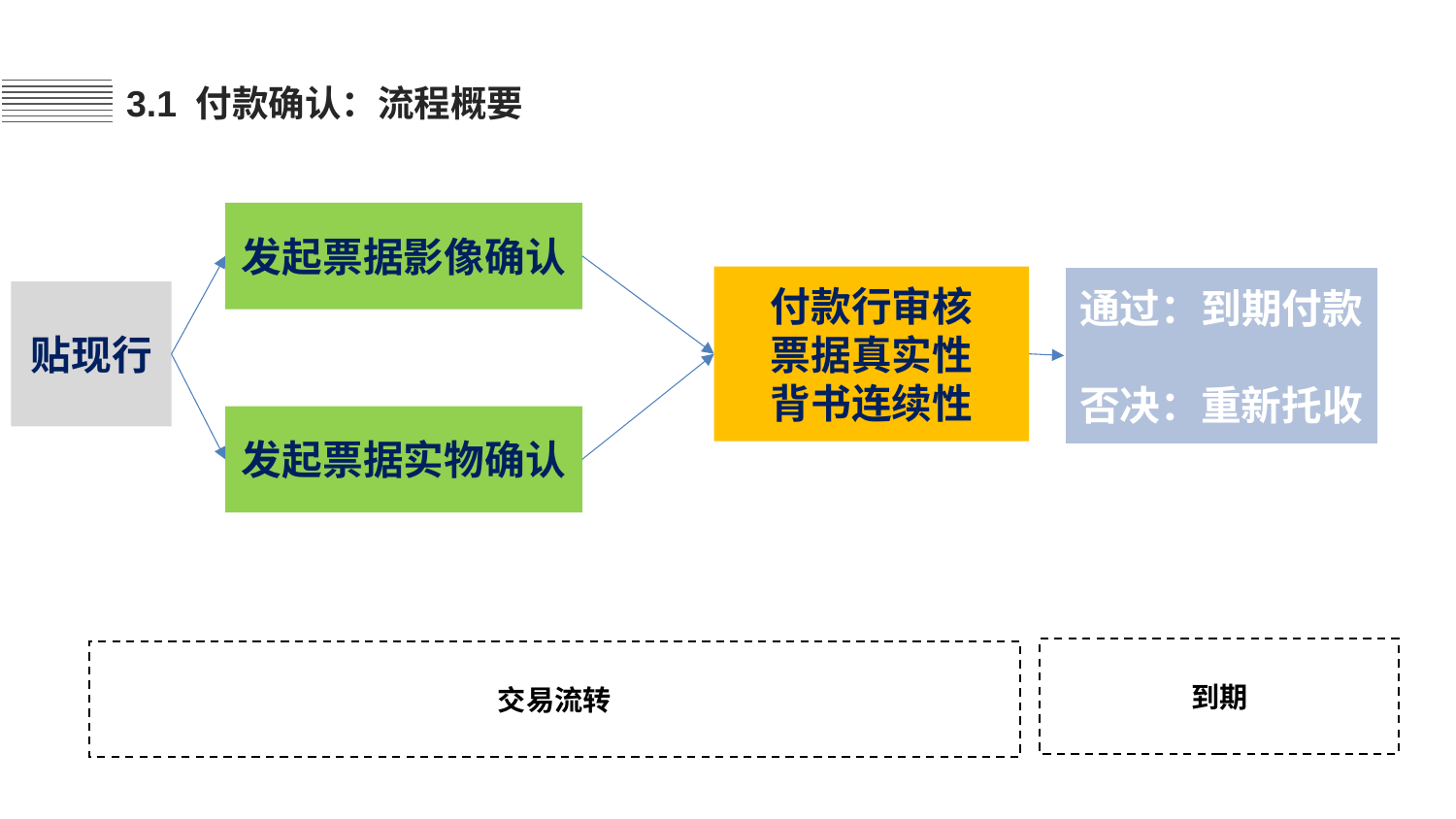

3.1 付款确认：流程概要
发起票据影像确认
付款行审核
票据真实性
背书连续性
通过：到期付款

否决：重新托收
贴现行
发起票据实物确认
到期
交易流转